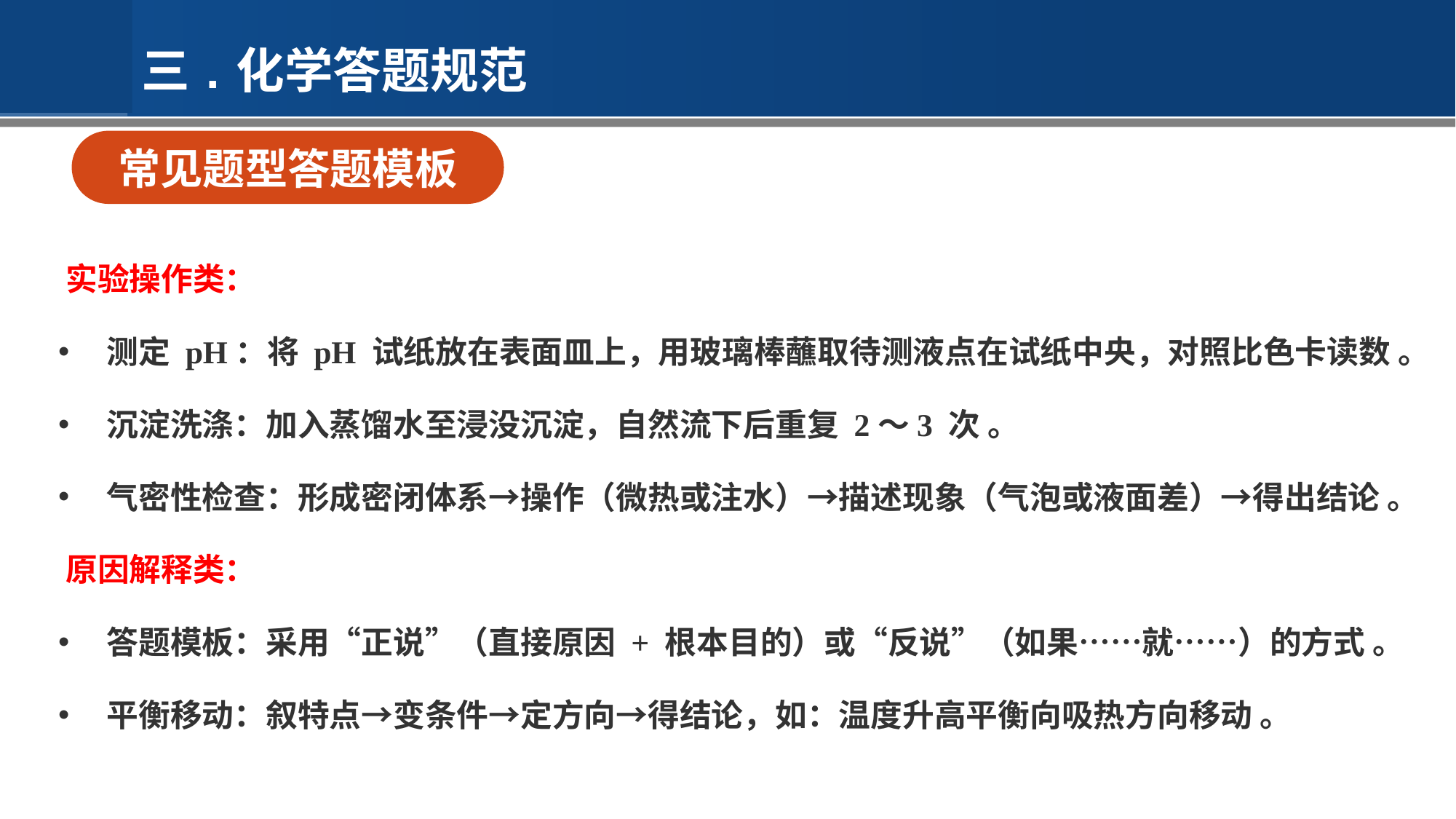

三.化学答题规范
常见题型答题模板
‌实验操作类‌：
‌测定 pH‌：将 pH 试纸放在表面皿上，用玻璃棒蘸取待测液点在试纸中央，对照比色卡读数 。
‌沉淀洗涤‌：加入蒸馏水至浸没沉淀，自然流下后重复 2～3 次 。
‌气密性检查‌：形成密闭体系→操作（微热或注水）→描述现象（气泡或液面差）→得出结论 。‌‌
‌原因解释类‌：
‌答题模板‌：采用“正说”（直接原因 + 根本目的）或“反说”（如果……就……）的方式 。
‌平衡移动‌：叙特点→变条件→定方向→得结论，如：温度升高平衡向吸热方向移动 。‌‌‌
19